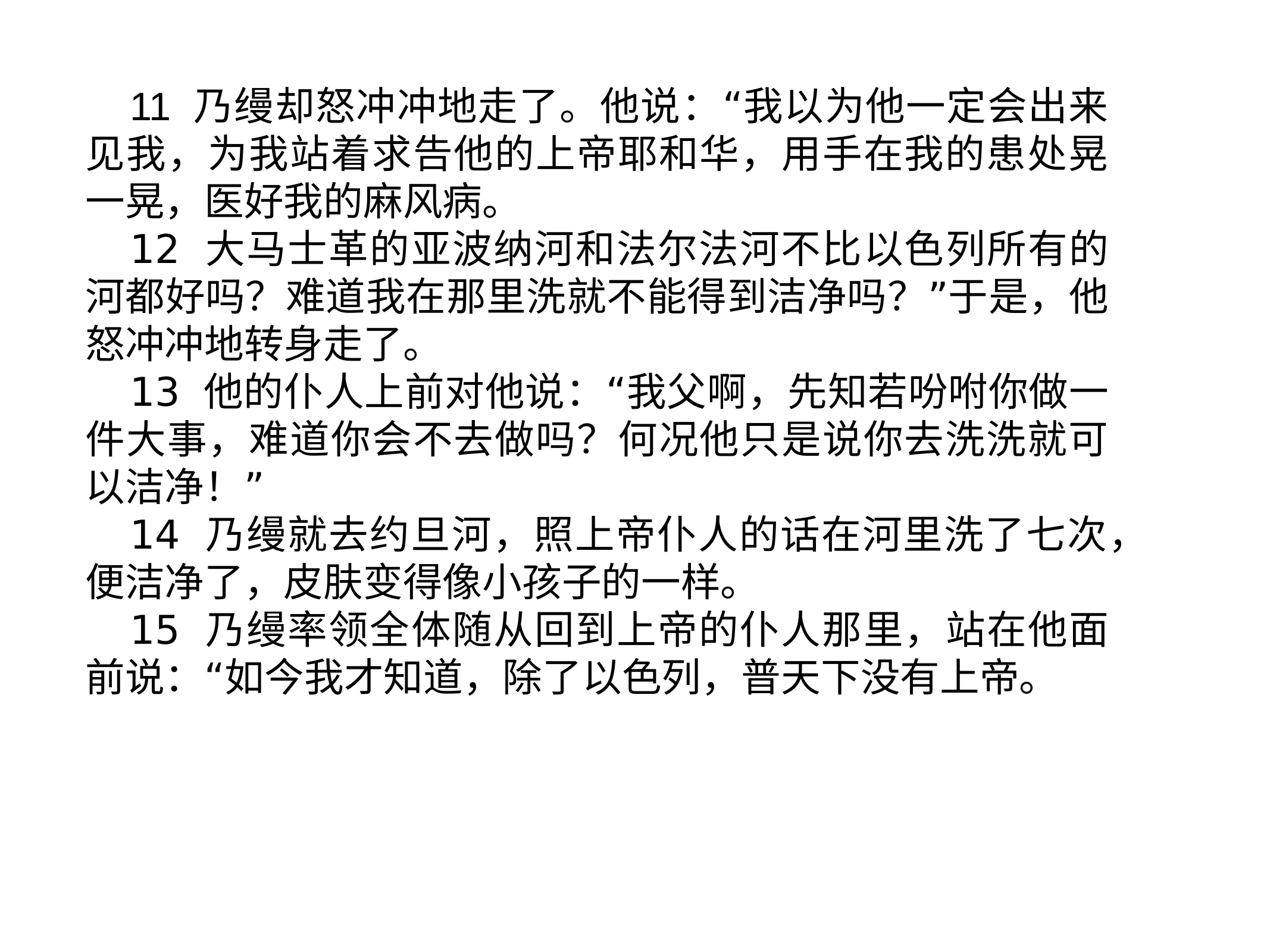

11 乃缦却怒冲冲地走了。他说：“我以为他一定会出来见我，为我站着求告他的上帝耶和华，用手在我的患处晃一晃，医好我的麻风病。
12 大马士革的亚波纳河和法尔法河不比以色列所有的河都好吗？难道我在那里洗就不能得到洁净吗？”于是，他怒冲冲地转身走了。
13 他的仆人上前对他说：“我父啊，先知若吩咐你做一件大事，难道你会不去做吗？何况他只是说你去洗洗就可以洁净！”
14 乃缦就去约旦河，照上帝仆人的话在河里洗了七次，便洁净了，皮肤变得像小孩子的一样。
15 乃缦率领全体随从回到上帝的仆人那里，站在他面前说：“如今我才知道，除了以色列，普天下没有上帝。